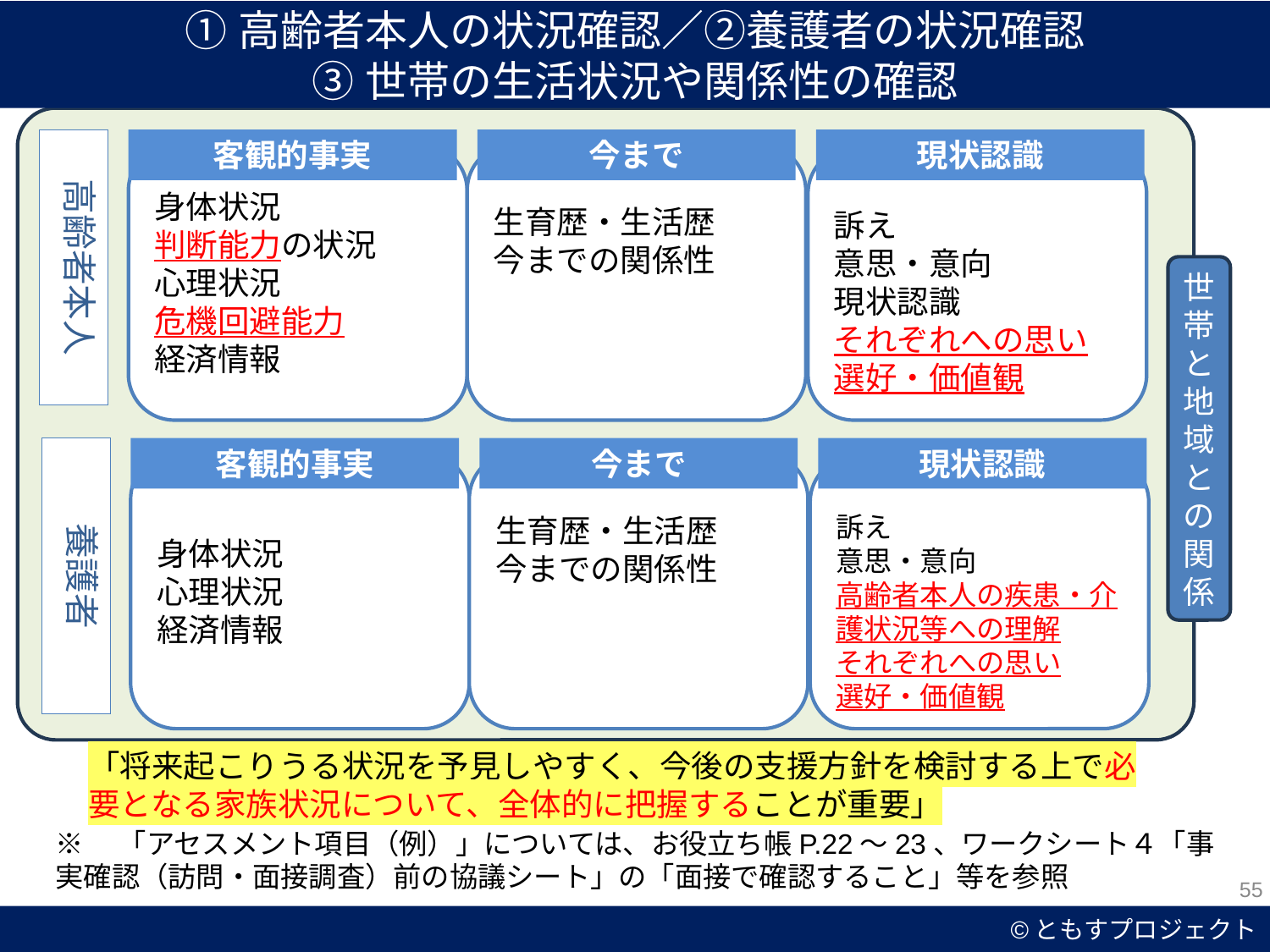

①高齢者本人の状況確認／②養護者の状況確認
③世帯の生活状況や関係性の確認

高齢者本人
客観的事実
今まで
現状認識
身体状況
判断能力の状況
心理状況
危機回避能力
経済情報

生育歴・生活歴
今までの関係性

訴え
意思・意向
現状認識
それぞれへの思い
選好・価値観
世帯と地域との関係
養護者
客観的事実
今まで
現状認識
身体状況
心理状況
経済情報

生育歴・生活歴
今までの関係性

訴え
意思・意向
高齢者本人の疾患・介護状況等への理解
それぞれへの思い
選好・価値観
「将来起こりうる状況を予見しやすく、今後の支援方針を検討する上で必要となる家族状況について、全体的に把握することが重要」

※　「アセスメント項目（例）」については、お役立ち帳P.22～23、ワークシート４「事実確認（訪問・面接調査）前の協議シート」の「面接で確認すること」等を参照
55
©ともすプロジェクト